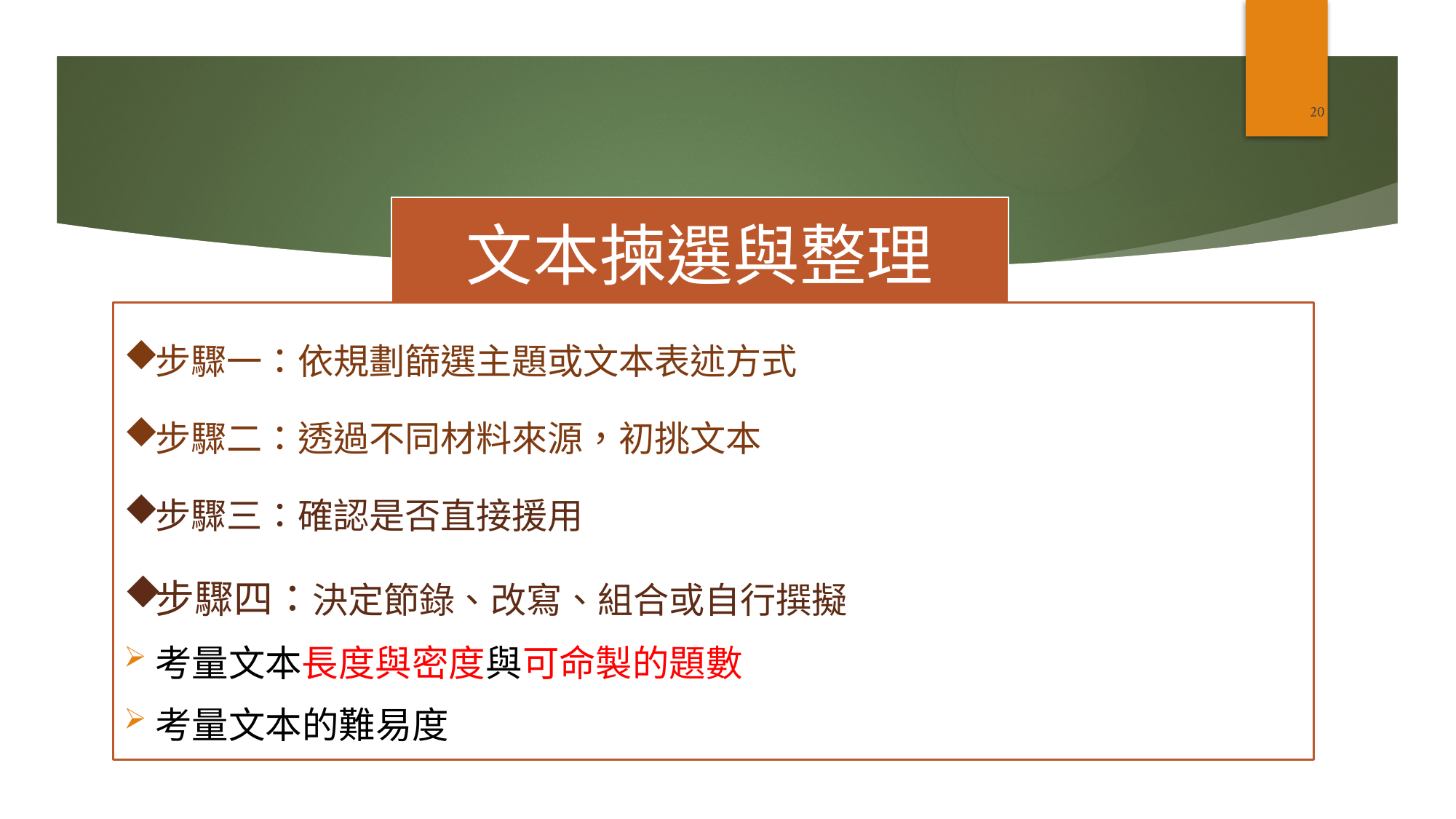

20
| 文本揀選與整理 |
| --- |
步驟一：依規劃篩選主題或文本表述方式
步驟二：透過不同材料來源，初挑文本
步驟三：確認是否直接援用
步驟四：決定節錄、改寫、組合或自行撰擬
考量文本長度與密度與可命製的題數
考量文本的難易度